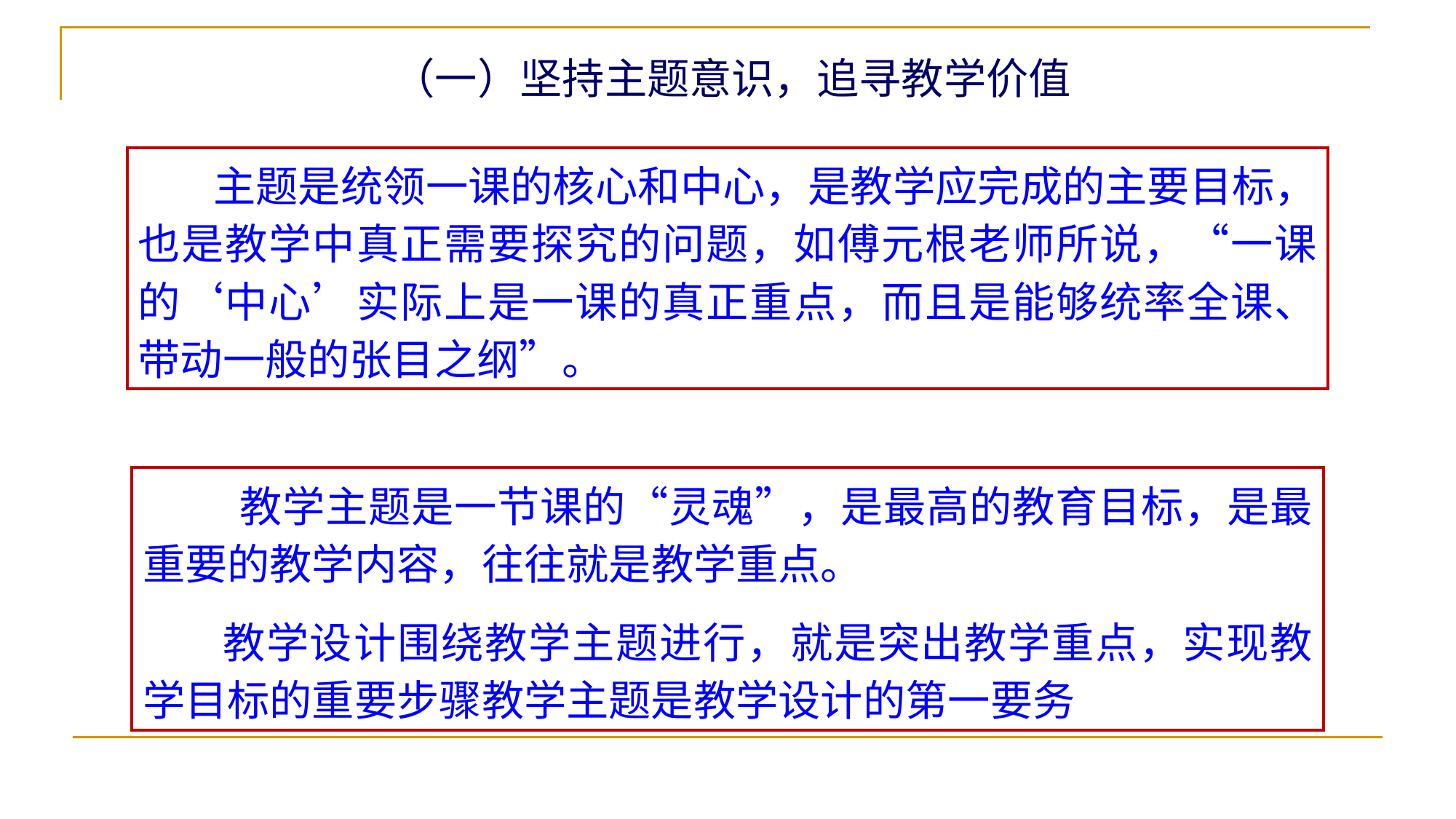

（一）坚持主题意识，追寻教学价值
   主题是统领一课的核心和中心，是教学应完成的主要目标，也是教学中真正需要探究的问题，如傅元根老师所说，“一课的‘中心’实际上是一课的真正重点，而且是能够统率全课、带动一般的张目之纲”。
     教学主题是一节课的“灵魂”，是最高的教育目标，是最重要的教学内容，往往就是教学重点。
   教学设计围绕教学主题进行，就是突出教学重点，实现教学目标的重要步骤教学主题是教学设计的第一要务